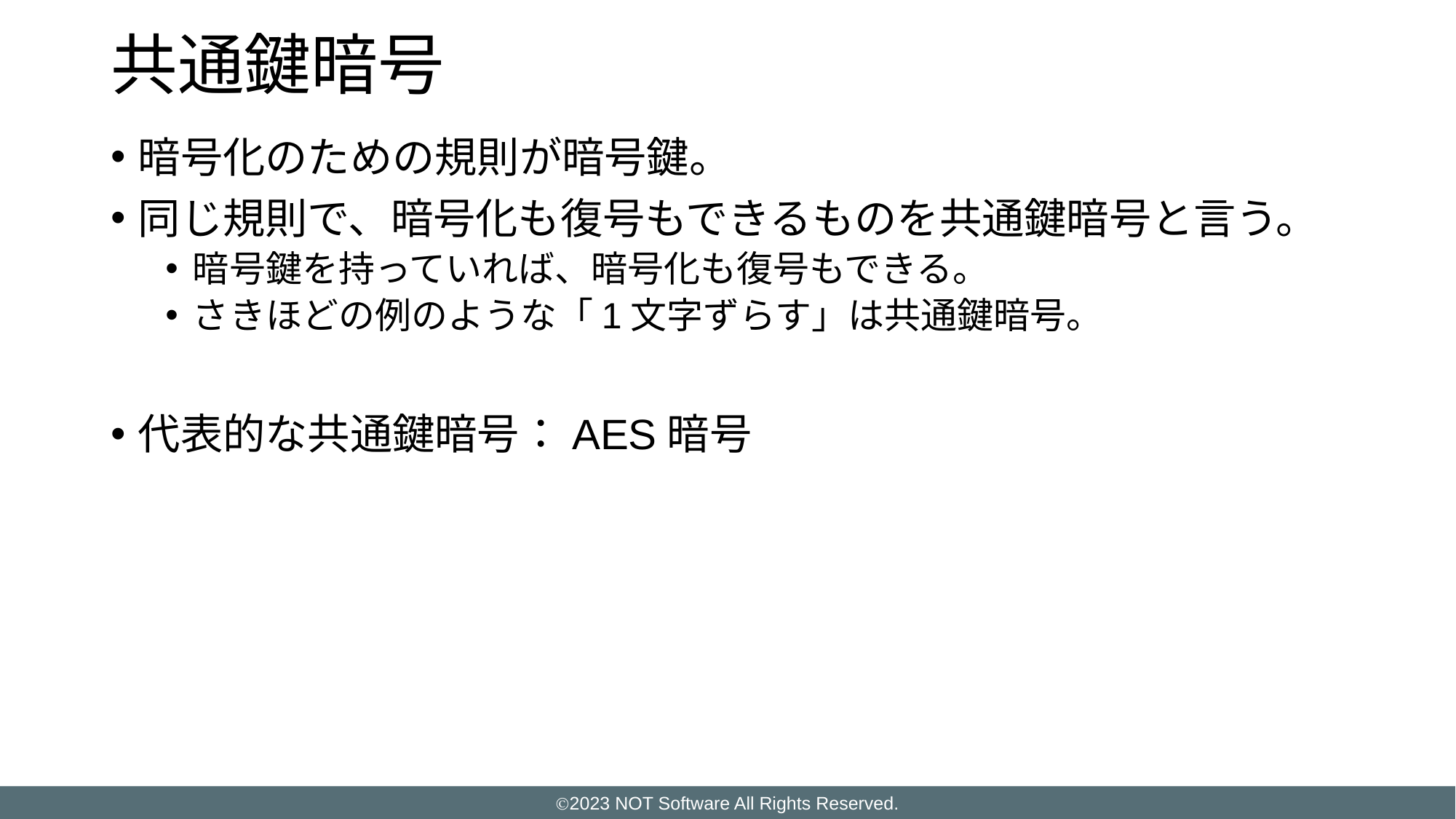

# 共通鍵暗号
暗号化のための規則が暗号鍵。
同じ規則で、暗号化も復号もできるものを共通鍵暗号と言う。
暗号鍵を持っていれば、暗号化も復号もできる。
さきほどの例のような「1文字ずらす」は共通鍵暗号。

代表的な共通鍵暗号：AES暗号